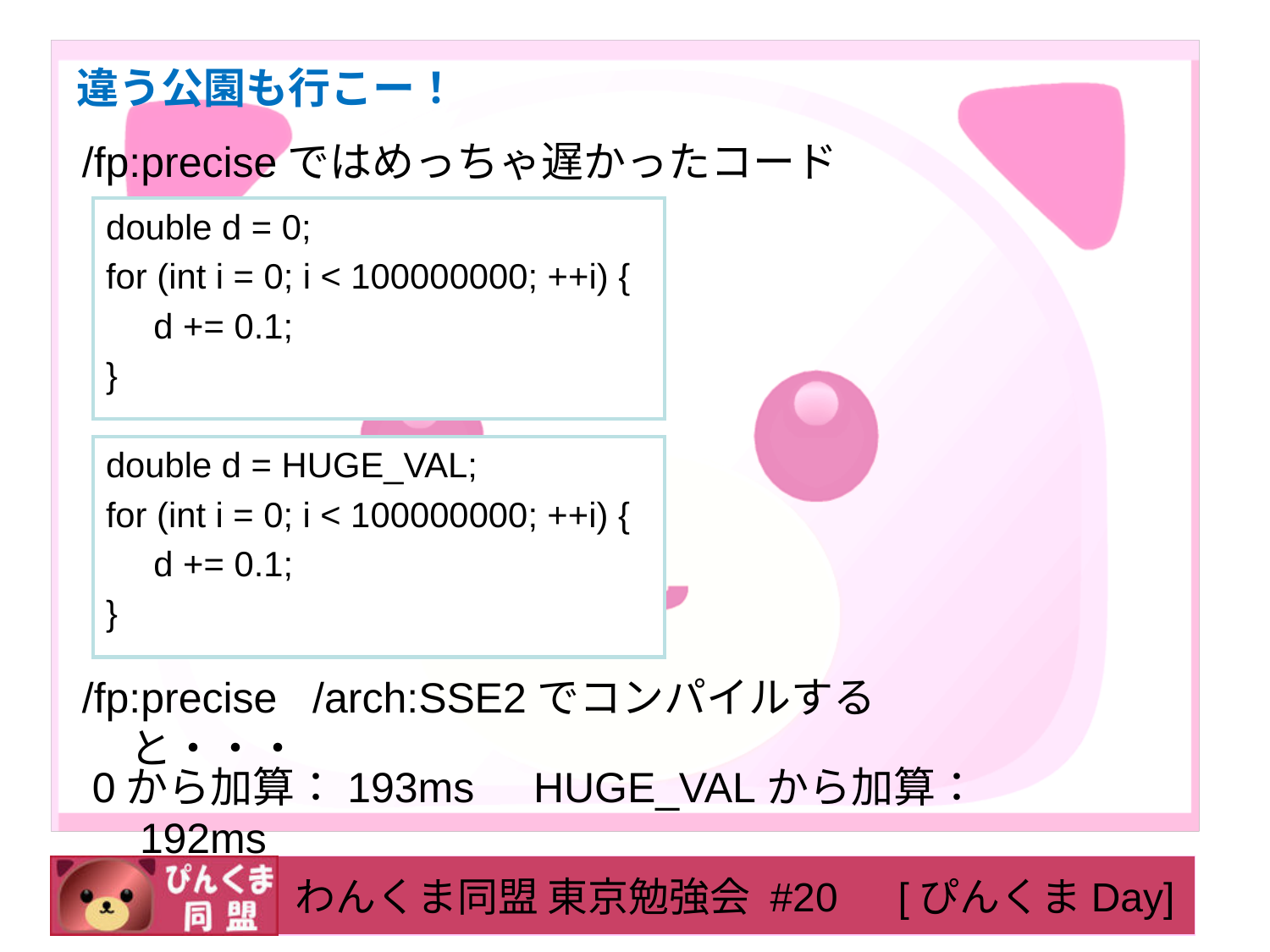

# 違う公園も行こー！
/fp:preciseではめっちゃ遅かったコード
double d = 0;
for (int i = 0; i < 100000000; ++i) {
	d += 0.1;
}

double d = HUGE_VAL;
for (int i = 0; i < 100000000; ++i) {
	d += 0.1;
}

/fp:precise   /arch:SSE2でコンパイルすると・・・
0から加算：193ms     HUGE_VALから加算： 192ms